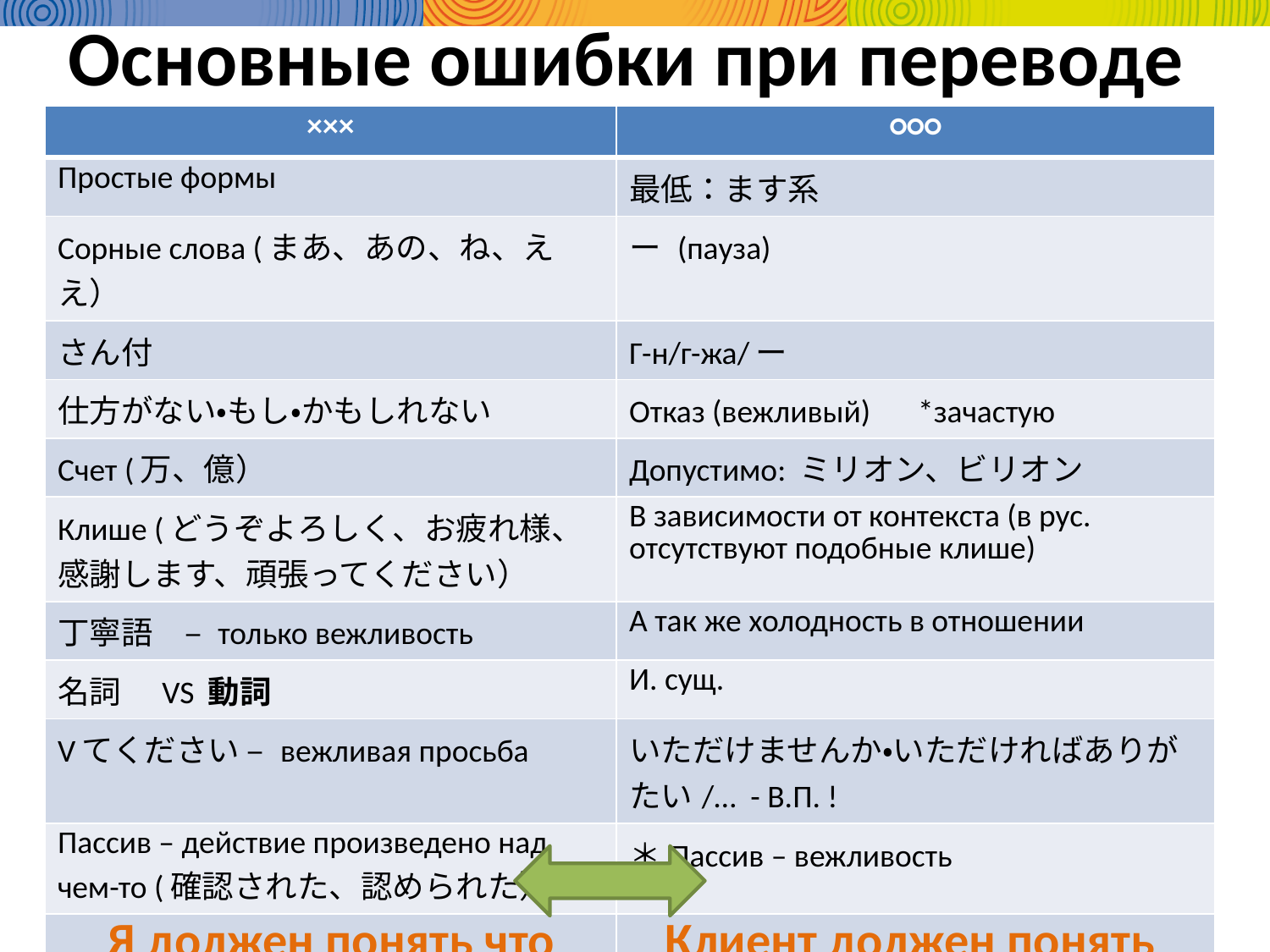

# Основные ошибки при переводе
| ××× | ○○○ |
| --- | --- |
| Простые формы | 最低：ます系 |
| Сорные слова (まあ、あの、ね、ええ） | ー (пауза) |
| さん付 | Г-н/г-жа/ー |
| 仕方がない・もし・かもしれない | Отказ (вежливый)　\*зачастую |
| Счет (万、億） | Допустимо: ミリオン、ビリオン |
| Клише (どうぞよろしく、お疲れ様、感謝します、頑張ってください） | В зависимости от контекста (в рус. отсутствуют подобные клише) |
| 丁寧語　– только вежливость | А так же холодность в отношении |
| 名詞　VS 動詞 | И. сущ. |
| Vてください – вежливая просьба | いただけませんか・いただければありがたい/… - В.П. ! |
| Пассив – действие произведено над чем-то (確認された、認められた） | ＊Пассив – вежливость |
| Я должен понять что перевожу | Клиент должен понять что я перевожу |